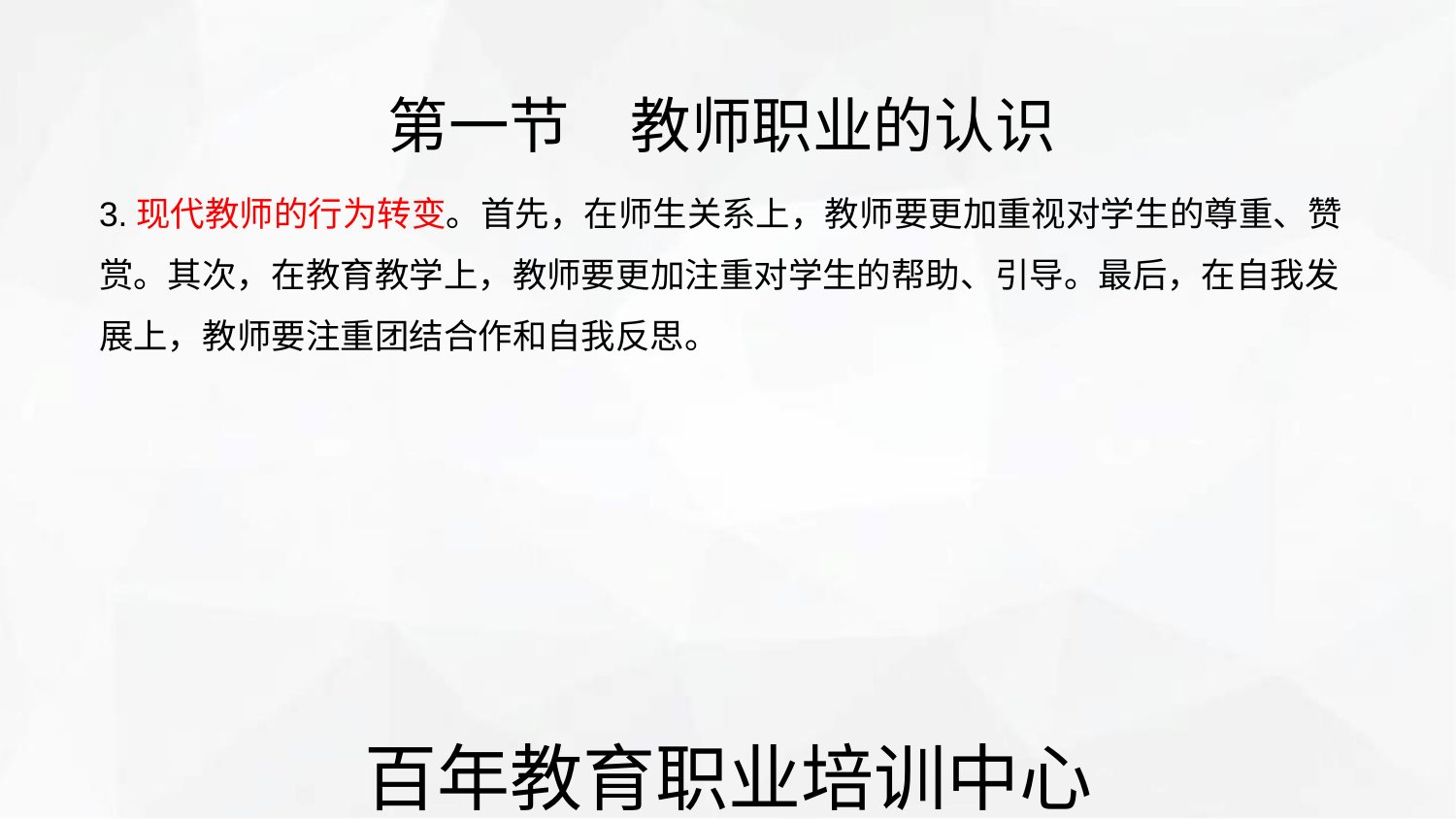

第一节　教师职业的认识
3.现代教师的行为转变。首先，在师生关系上，教师要更加重视对学生的尊重、赞
赏。其次，在教育教学上，教师要更加注重对学生的帮助、引导。最后，在自我发
展上，教师要注重团结合作和自我反思。
百年教育职业培训中心